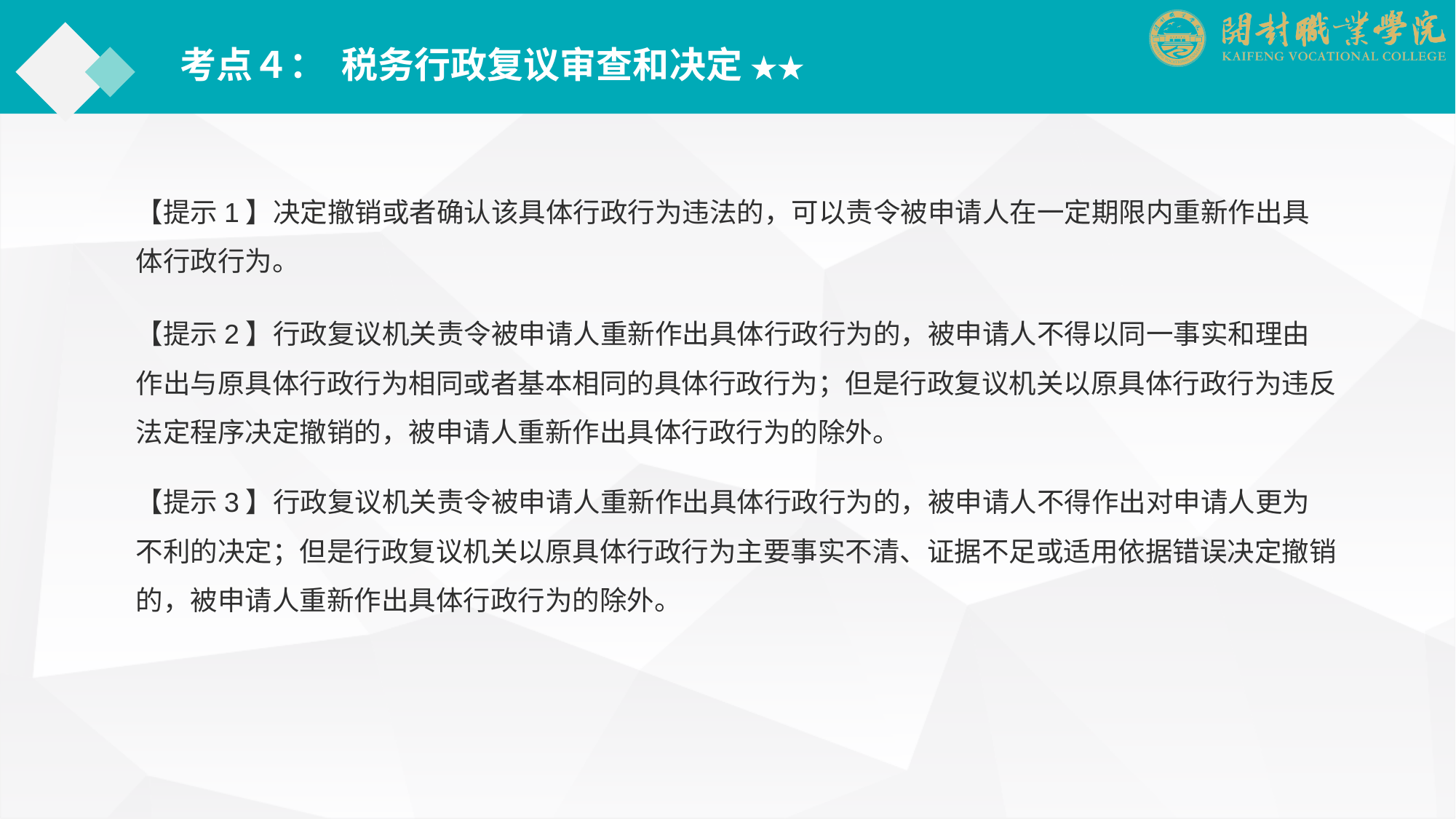

考点４：  税务行政复议审查和决定 ★★
【提示1】决定撤销或者确认该具体行政行为违法的，可以责令被申请人在一定期限内重新作出具体行政行为。
【提示2】行政复议机关责令被申请人重新作出具体行政行为的，被申请人不得以同一事实和理由作出与原具体行政行为相同或者基本相同的具体行政行为；但是行政复议机关以原具体行政行为违反法定程序决定撤销的，被申请人重新作出具体行政行为的除外。
【提示3】行政复议机关责令被申请人重新作出具体行政行为的，被申请人不得作出对申请人更为不利的决定；但是行政复议机关以原具体行政行为主要事实不清、证据不足或适用依据错误决定撤销的，被申请人重新作出具体行政行为的除外。